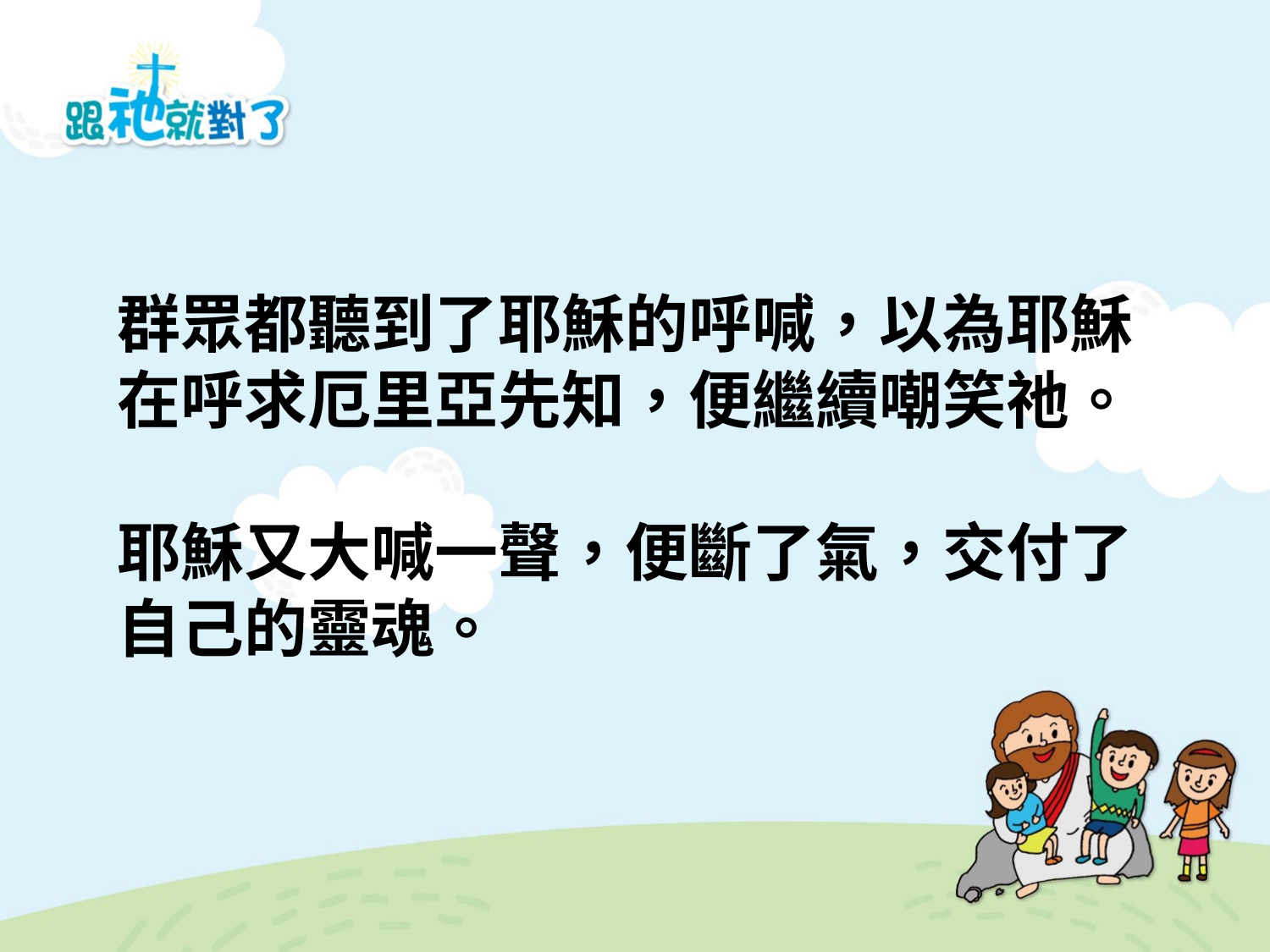

群眾都聽到了耶穌的呼喊，以為耶穌在呼求厄里亞先知，便繼續嘲笑祂。

耶穌又大喊一聲，便斷了氣，交付了自己的靈魂。